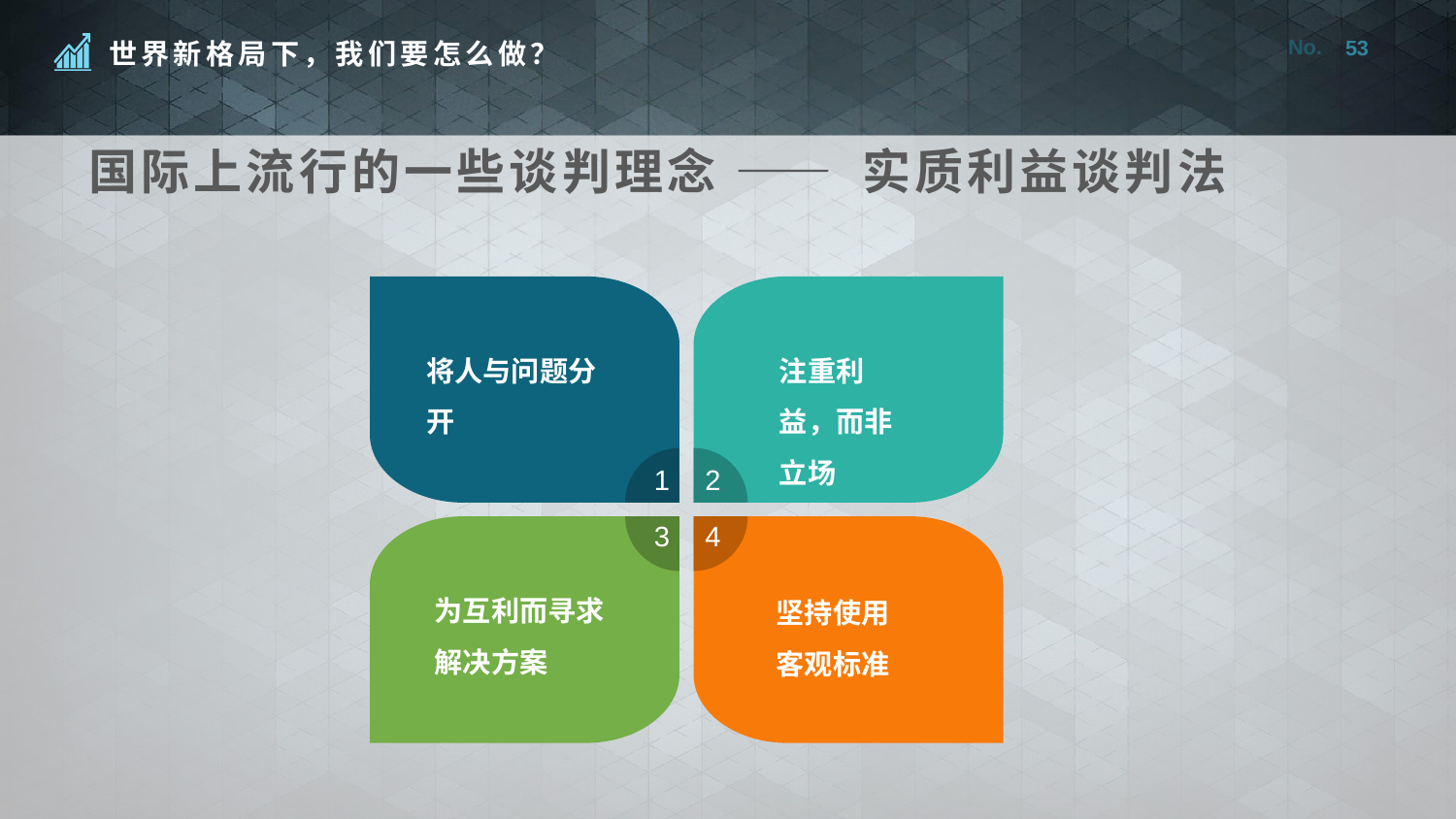

53
国际上流行的一些谈判理念 ——  实质利益谈判法

将人与问题分开
注重利益，而非立场

1
2

3
4
为互利而寻求解决方案
坚持使用客观标准